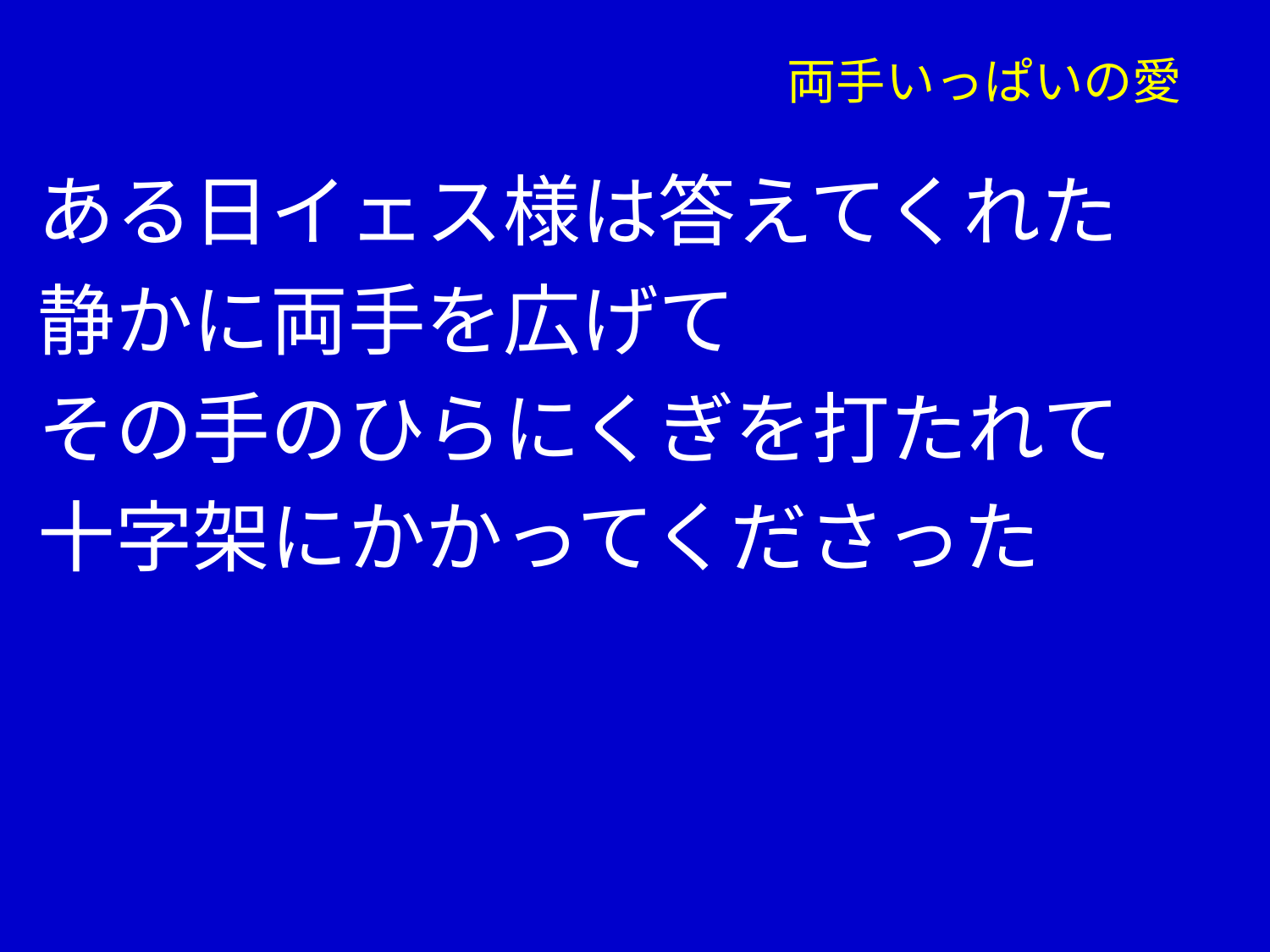

# 両手いっぱいの愛
ある日イェス様は答えてくれた
静かに両手を広げて
その手のひらにくぎを打たれて
十字架にかかってくださった